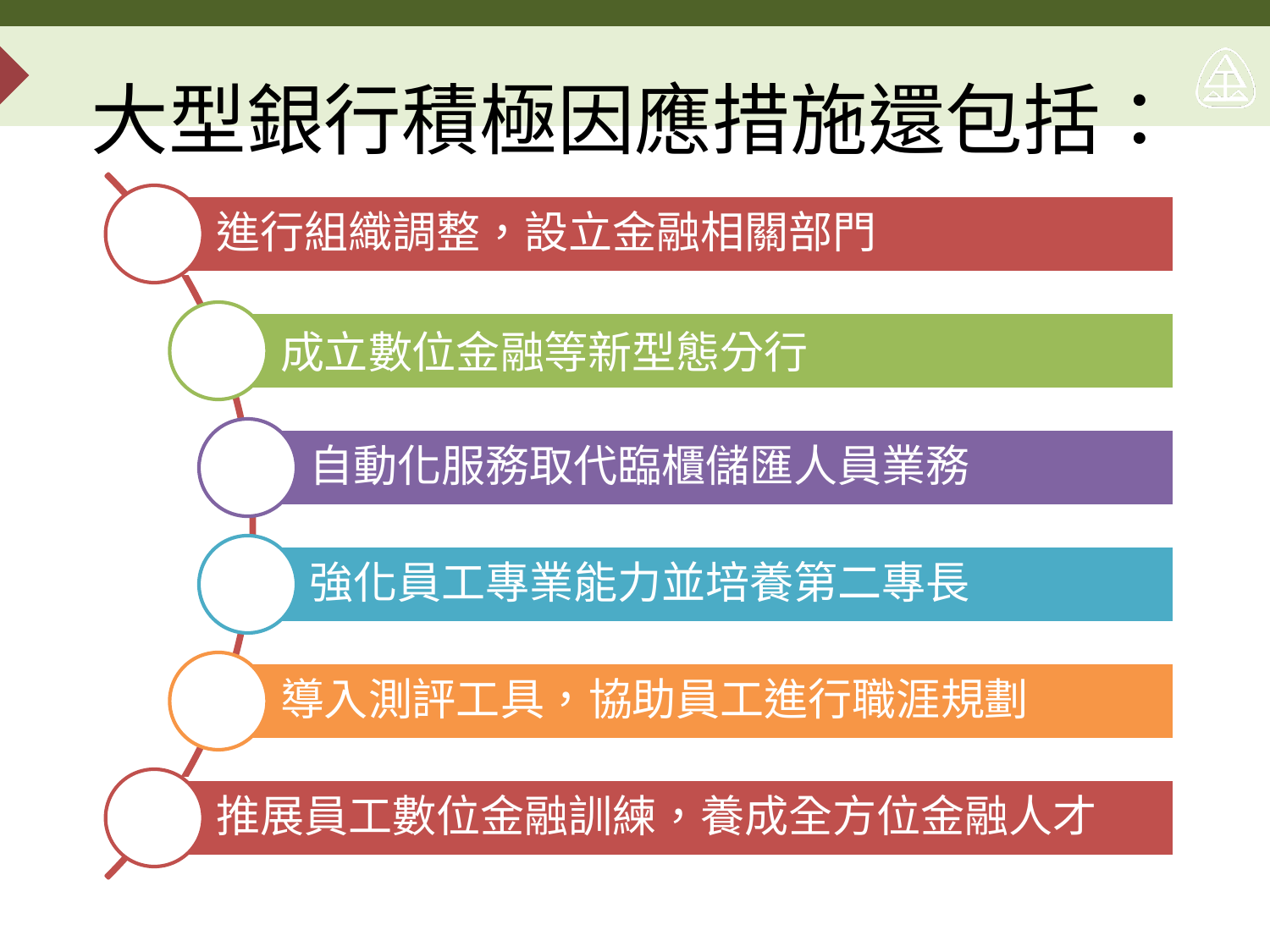

# 大型銀行積極因應措施還包括：
進行組織調整，設立金融相關部門
成立數位金融等新型態分行
自動化服務取代臨櫃儲匯人員業務
強化員工專業能力並培養第二專長
導入測評工具，協助員工進行職涯規劃
推展員工數位金融訓練，養成全方位金融人才